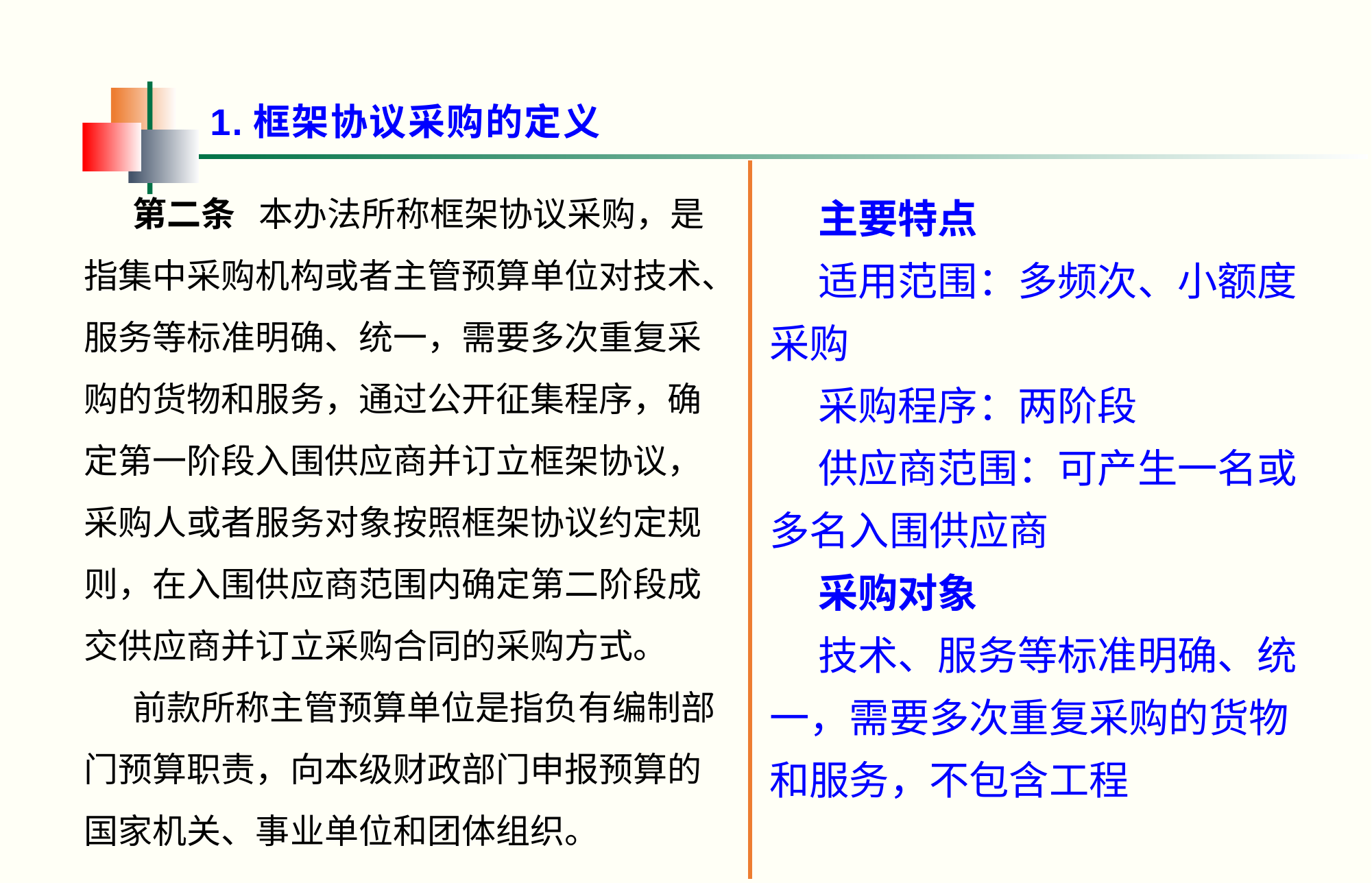

1.框架协议采购的定义
第二条   本办法所称框架协议采购，是指集中采购机构或者主管预算单位对技术、服务等标准明确、统一，需要多次重复采购的货物和服务，通过公开征集程序，确定第一阶段入围供应商并订立框架协议，采购人或者服务对象按照框架协议约定规则，在入围供应商范围内确定第二阶段成交供应商并订立采购合同的采购方式。
前款所称主管预算单位是指负有编制部门预算职责，向本级财政部门申报预算的国家机关、事业单位和团体组织。
主要特点
适用范围：多频次、小额度采购
采购程序：两阶段
供应商范围：可产生一名或多名入围供应商
采购对象
技术、服务等标准明确、统一，需要多次重复采购的货物和服务，不包含工程